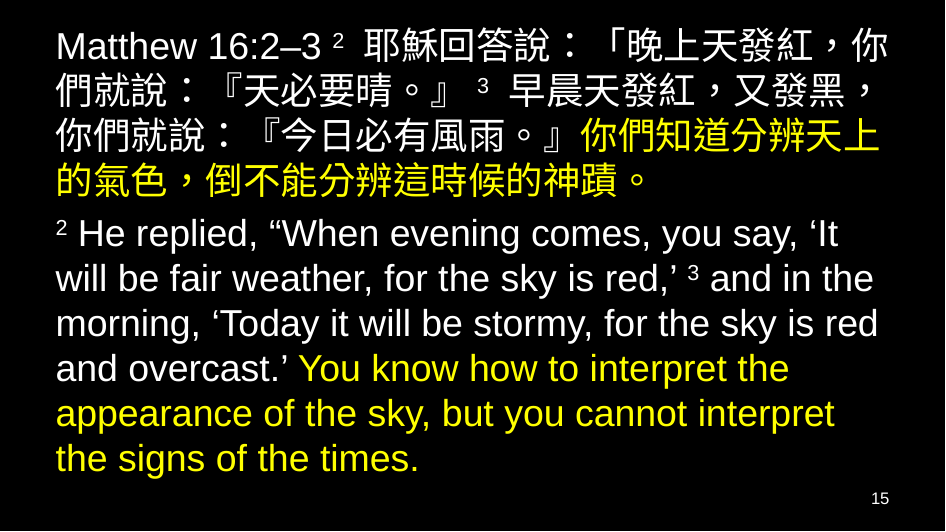

Matthew 16:2–3 2 耶穌回答說：「晚上天發紅，你們就說：『天必要晴。』3 早晨天發紅，又發黑，你們就說：『今日必有風雨。』你們知道分辨天上的氣色，倒不能分辨這時候的神蹟。
2 He replied, “When evening comes, you say, ‘It will be fair weather, for the sky is red,’ 3 and in the morning, ‘Today it will be stormy, for the sky is red and overcast.’ You know how to interpret the appearance of the sky, but you cannot interpret the signs of the times.

15